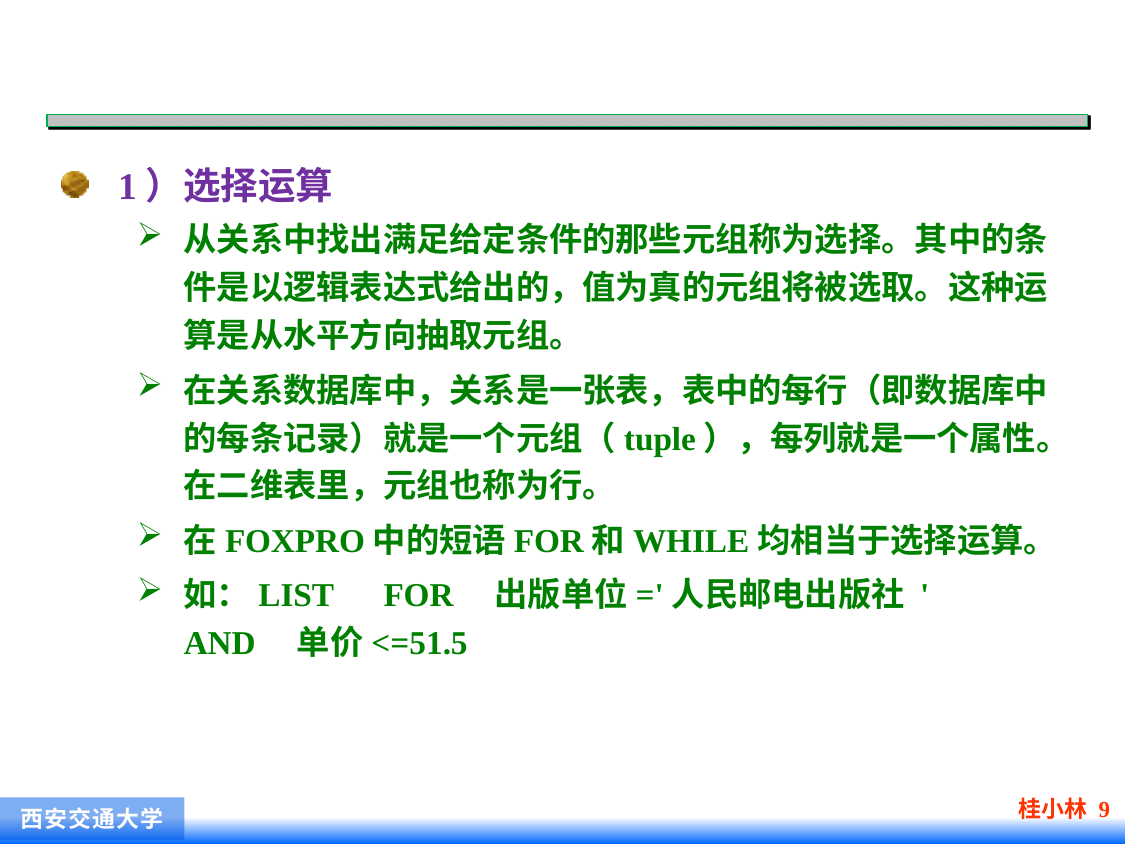

#
1）选择运算
从关系中找出满足给定条件的那些元组称为选择。其中的条件是以逻辑表达式给出的，值为真的元组将被选取。这种运算是从水平方向抽取元组。
在关系数据库中，关系是一张表，表中的每行（即数据库中的每条记录）就是一个元组（tuple），每列就是一个属性。在二维表里，元组也称为行。
在FOXPRO中的短语FOR和WHILE均相当于选择运算。
如：LIST　FOR　出版单位='人民邮电出版社 '　AND　单价<=51.5

桂小林 9